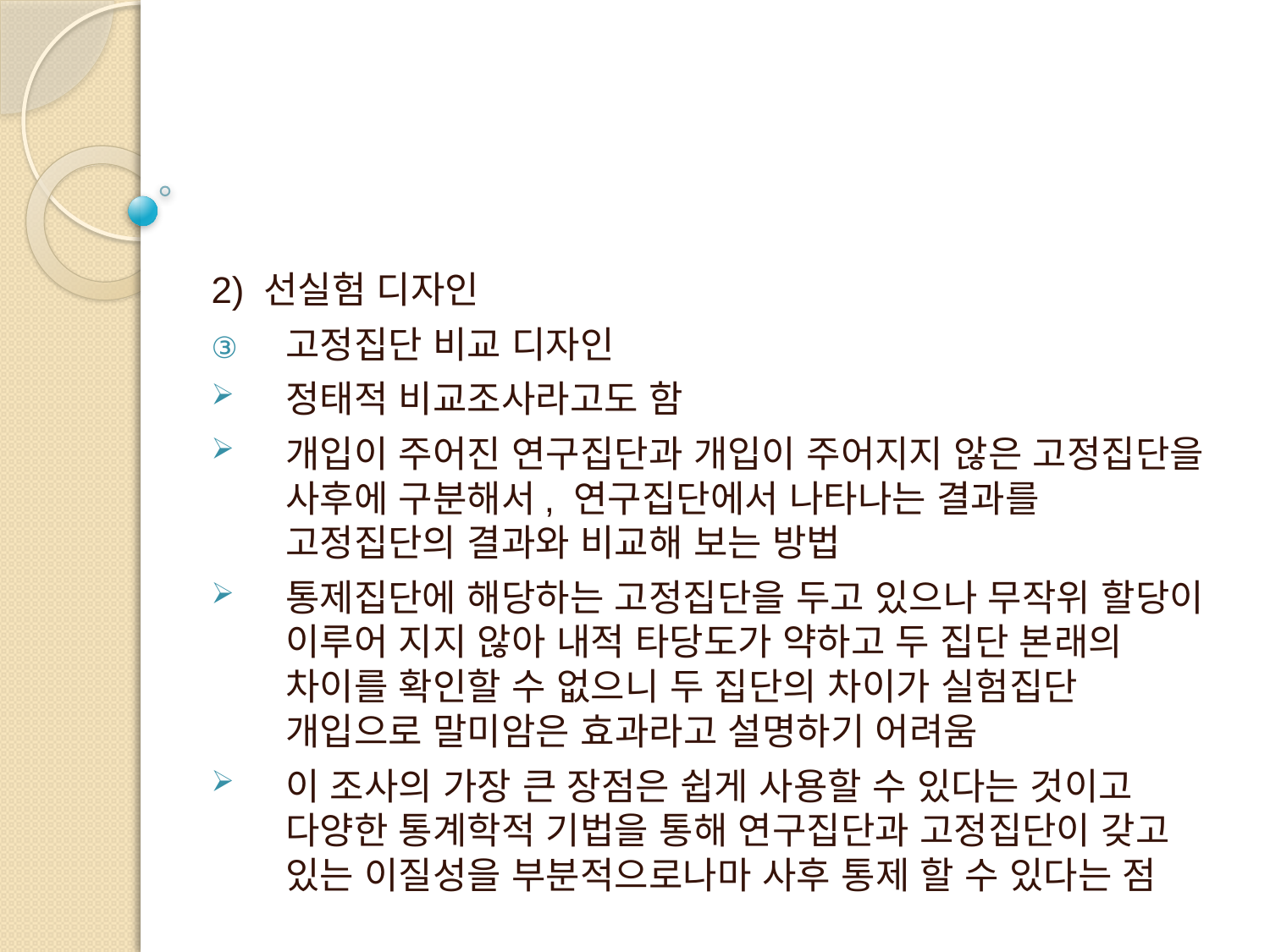

2) 선실험 디자인
고정집단 비교 디자인
정태적 비교조사라고도 함
개입이 주어진 연구집단과 개입이 주어지지 않은 고정집단을 사후에 구분해서, 연구집단에서 나타나는 결과를 고정집단의 결과와 비교해 보는 방법
통제집단에 해당하는 고정집단을 두고 있으나 무작위 할당이 이루어 지지 않아 내적 타당도가 약하고 두 집단 본래의 차이를 확인할 수 없으니 두 집단의 차이가 실험집단 개입으로 말미암은 효과라고 설명하기 어려움
이 조사의 가장 큰 장점은 쉽게 사용할 수 있다는 것이고 다양한 통계학적 기법을 통해 연구집단과 고정집단이 갖고 있는 이질성을 부분적으로나마 사후 통제 할 수 있다는 점